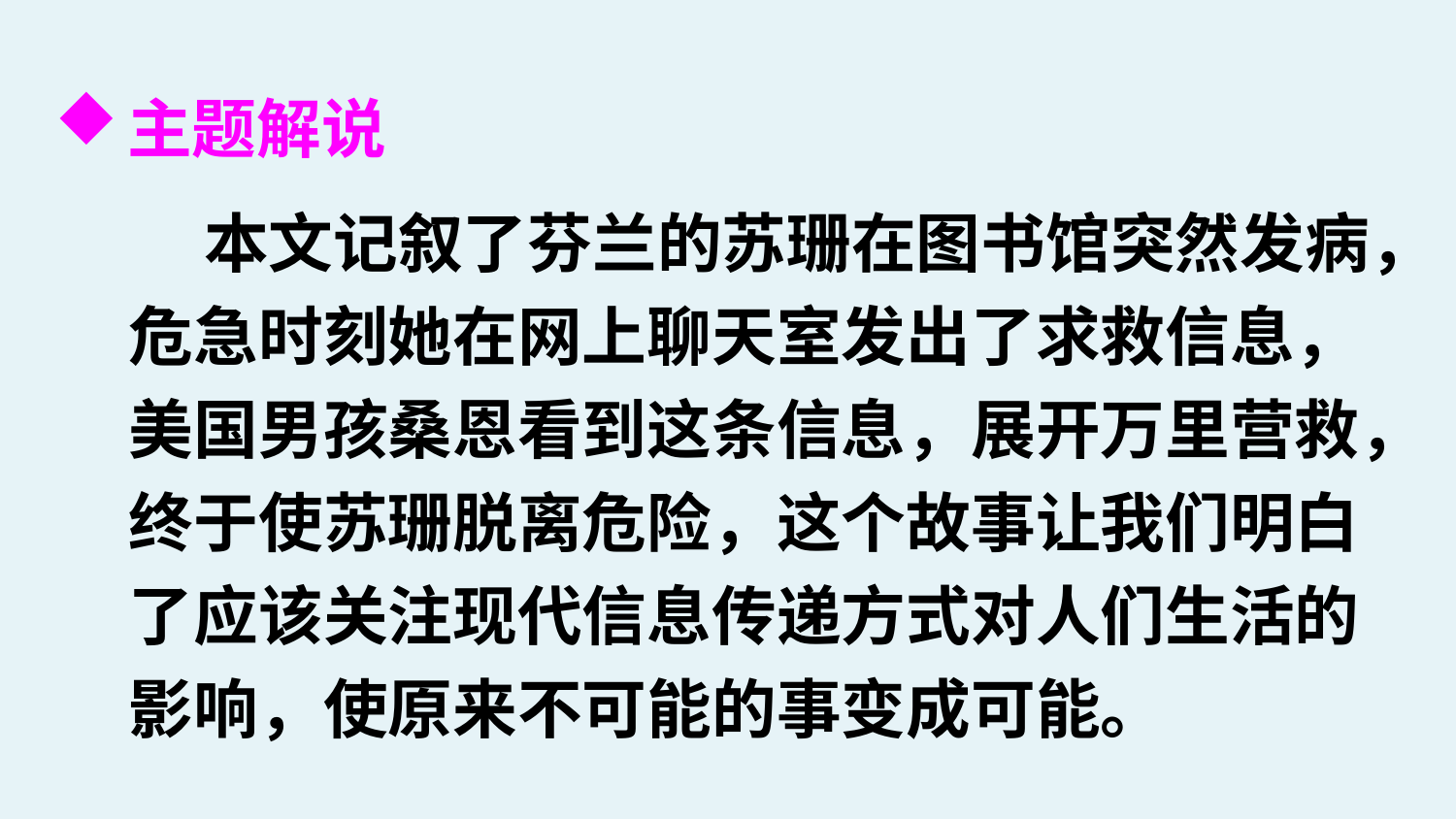

主题解说
    本文记叙了芬兰的苏珊在图书馆突然发病，危急时刻她在网上聊天室发出了求救信息，美国男孩桑恩看到这条信息，展开万里营救，终于使苏珊脱离危险，这个故事让我们明白了应该关注现代信息传递方式对人们生活的影响，使原来不可能的事变成可能。